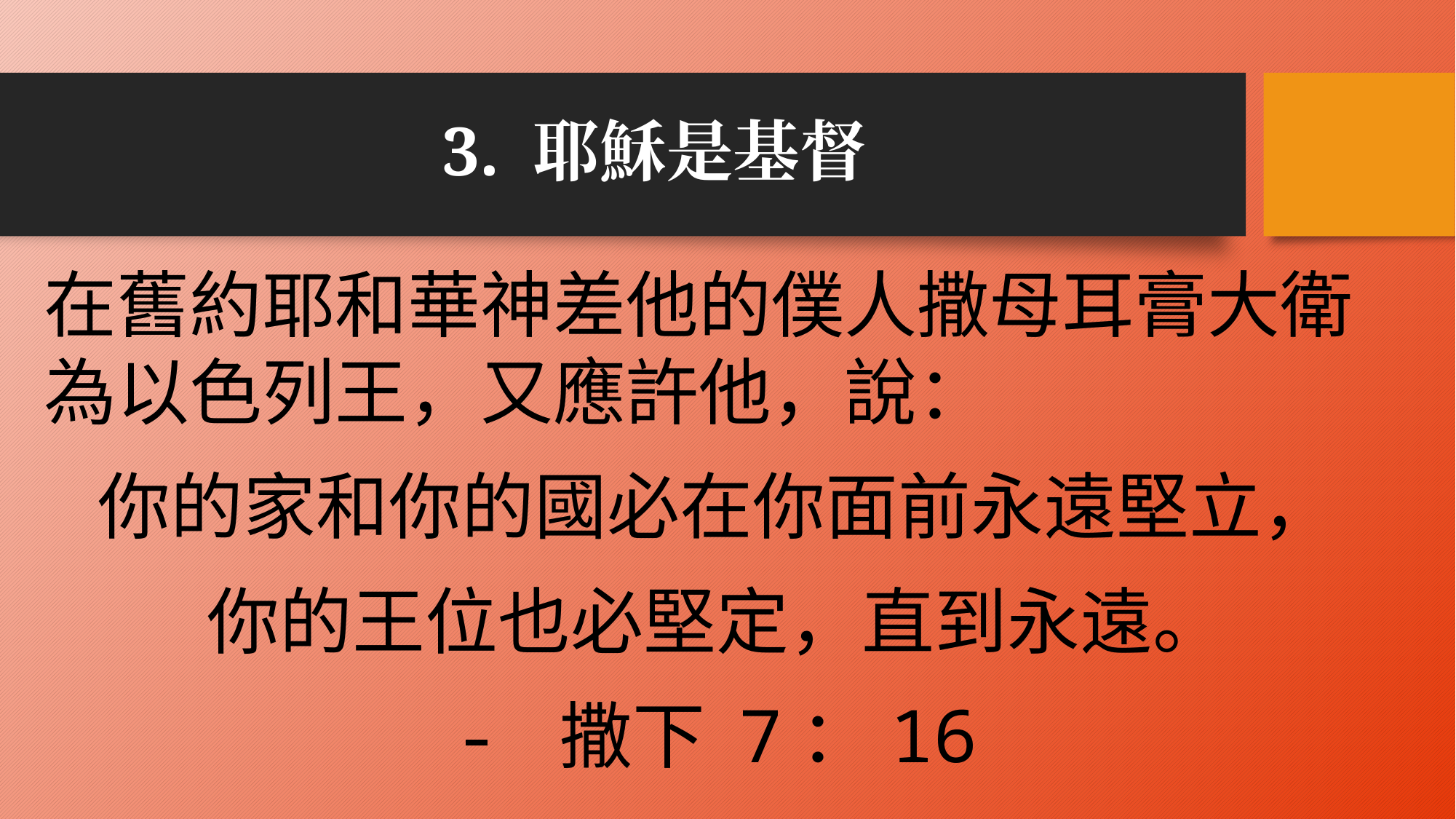

# 3. 耶穌是基督
在舊約耶和華神差他的僕人撒母耳膏大衛為以色列王，又應許他，說：
你的家和你的國必在你面前永遠堅立，
你的王位也必堅定，直到永遠。
- 撒下 7：16